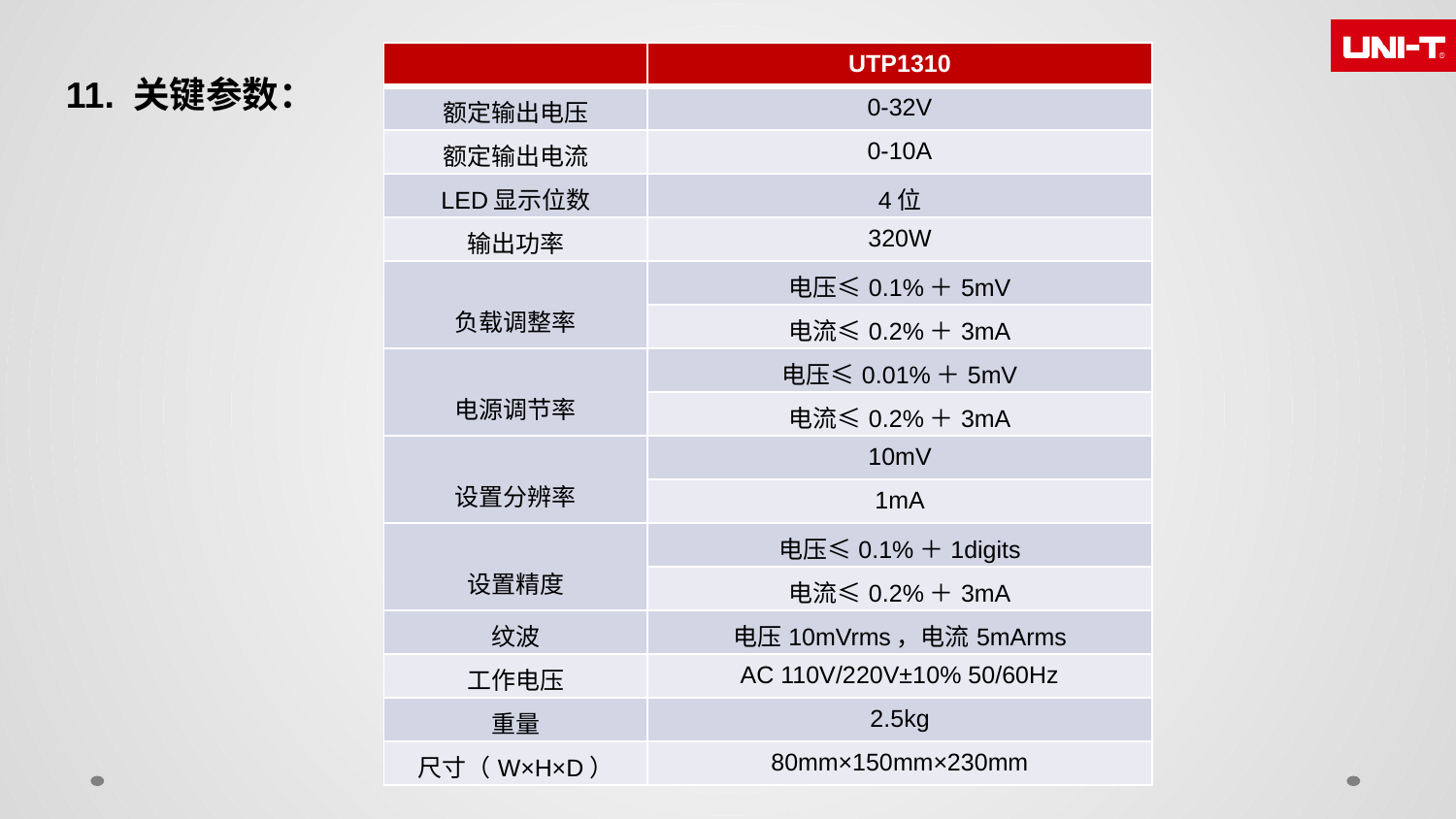

11. 关键参数：
|  | UTP1310 |
| --- | --- |
| 额定输出电压 | 0-32V |
| 额定输出电流 | 0-10A |
| LED显示位数 | 4位 |
| 输出功率 | 320W |
| 负载调整率 | 电压≤0.1%＋5mV |
|  | 电流≤0.2%＋3mA |
| 电源调节率 | 电压≤0.01%＋5mV |
|  | 电流≤0.2%＋3mA |
| 设置分辨率 | 10mV |
|  | 1mA |
| 设置精度 | 电压≤0.1%＋1digits |
|  | 电流≤0.2%＋3mA |
| 纹波 | 电压10mVrms，电流5mArms |
| 工作电压 | AC 110V/220V±10% 50/60Hz |
| 重量 | 2.5kg |
| 尺寸（W×H×D） | 80mm×150mm×230mm |